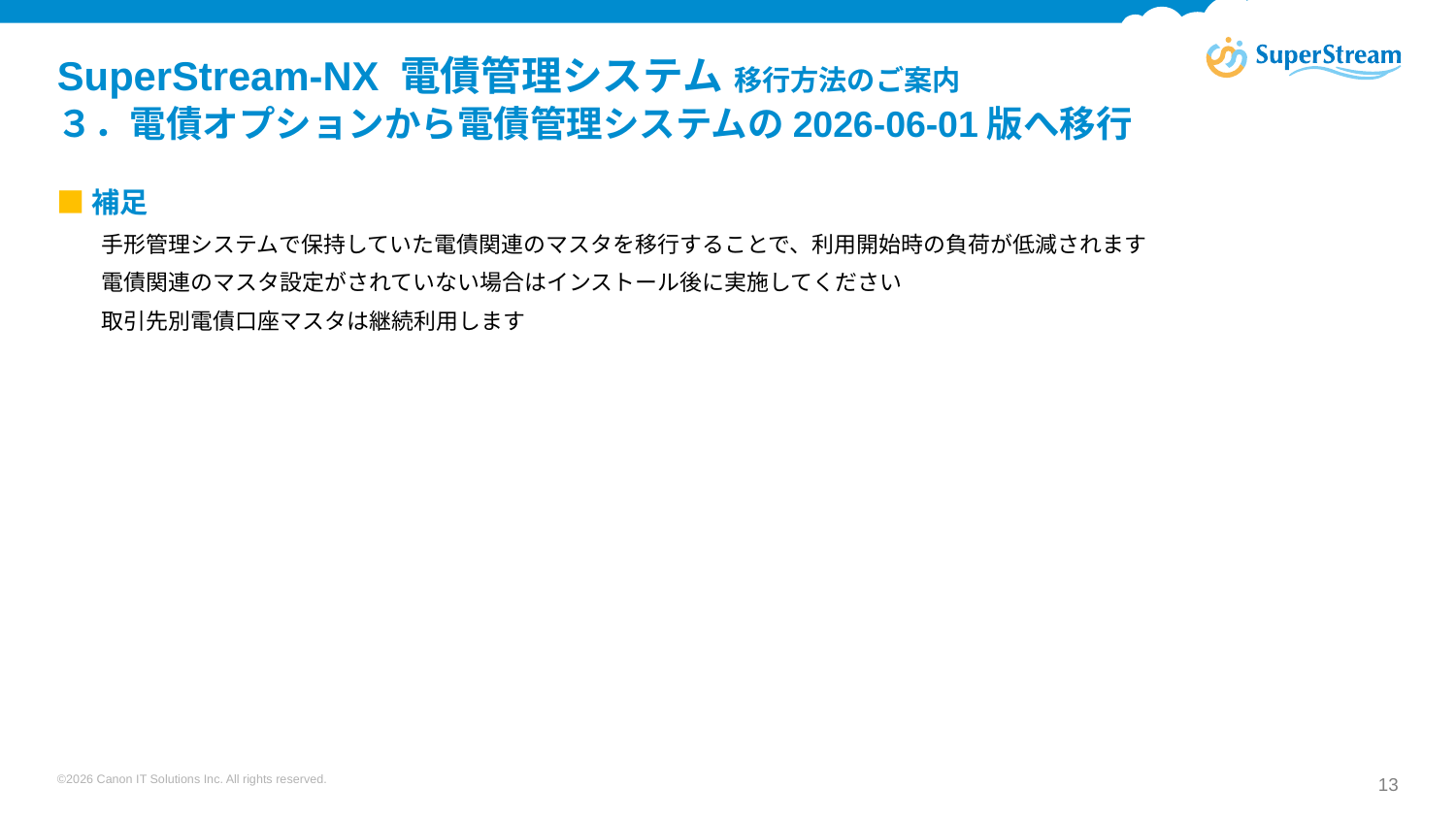

# SuperStream-NX 電債管理システム 移行方法のご案内 ３．電債オプションから電債管理システムの2026-06-01版へ移行
■補足
　　手形管理システムで保持していた電債関連のマスタを移行することで、利用開始時の負荷が低減されます
　　電債関連のマスタ設定がされていない場合はインストール後に実施してください
　　取引先別電債口座マスタは継続利用します

©2026 Canon IT Solutions Inc. All rights reserved.
13